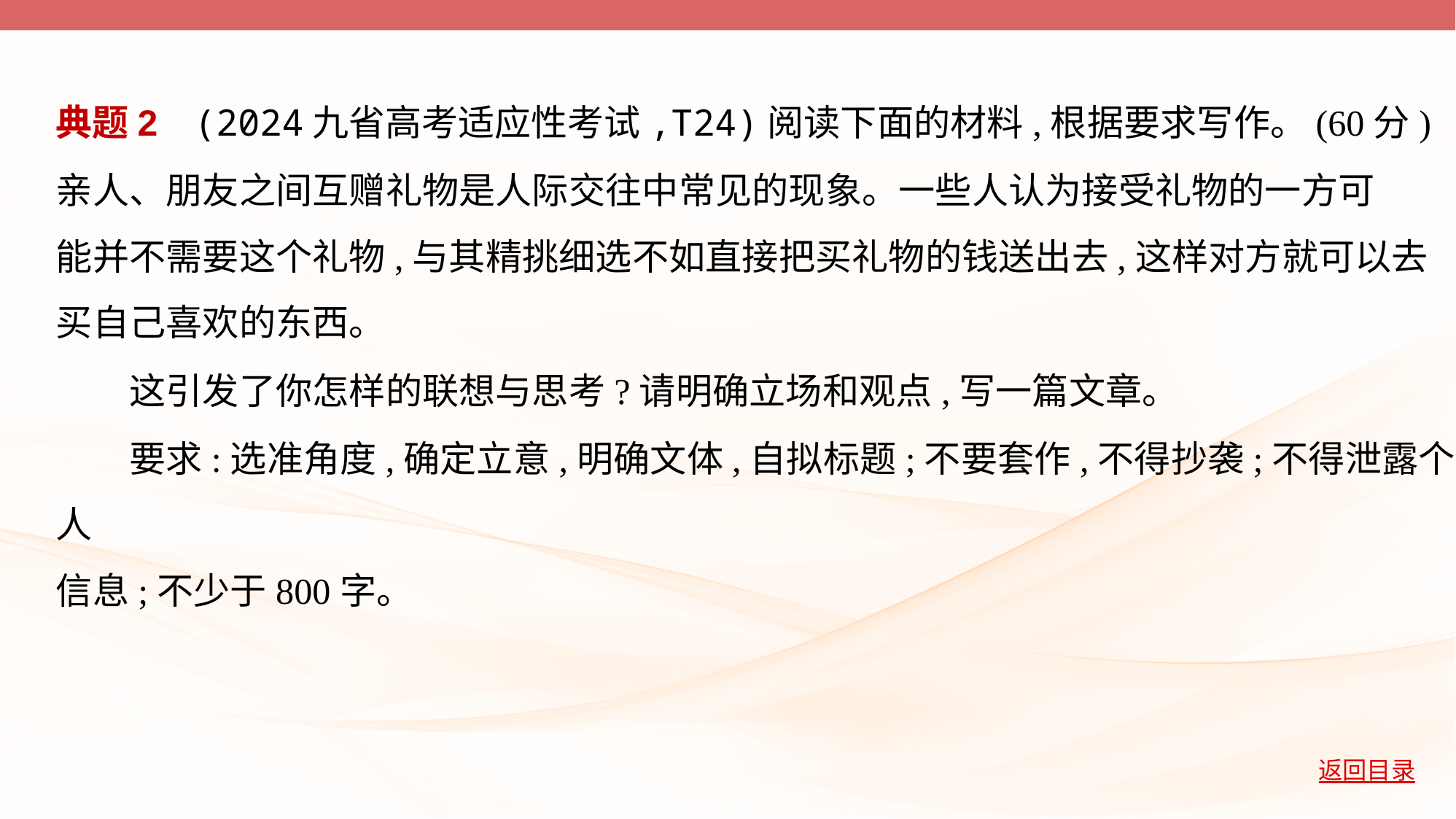

典题2    (2024九省高考适应性考试,T24)阅读下面的材料,根据要求写作。(60分)
亲人、朋友之间互赠礼物是人际交往中常见的现象。一些人认为接受礼物的一方可
能并不需要这个礼物,与其精挑细选不如直接把买礼物的钱送出去,这样对方就可以去
买自己喜欢的东西。
　　这引发了你怎样的联想与思考?请明确立场和观点,写一篇文章。
　　要求:选准角度,确定立意,明确文体,自拟标题;不要套作,不得抄袭;不得泄露个人
信息;不少于800字。